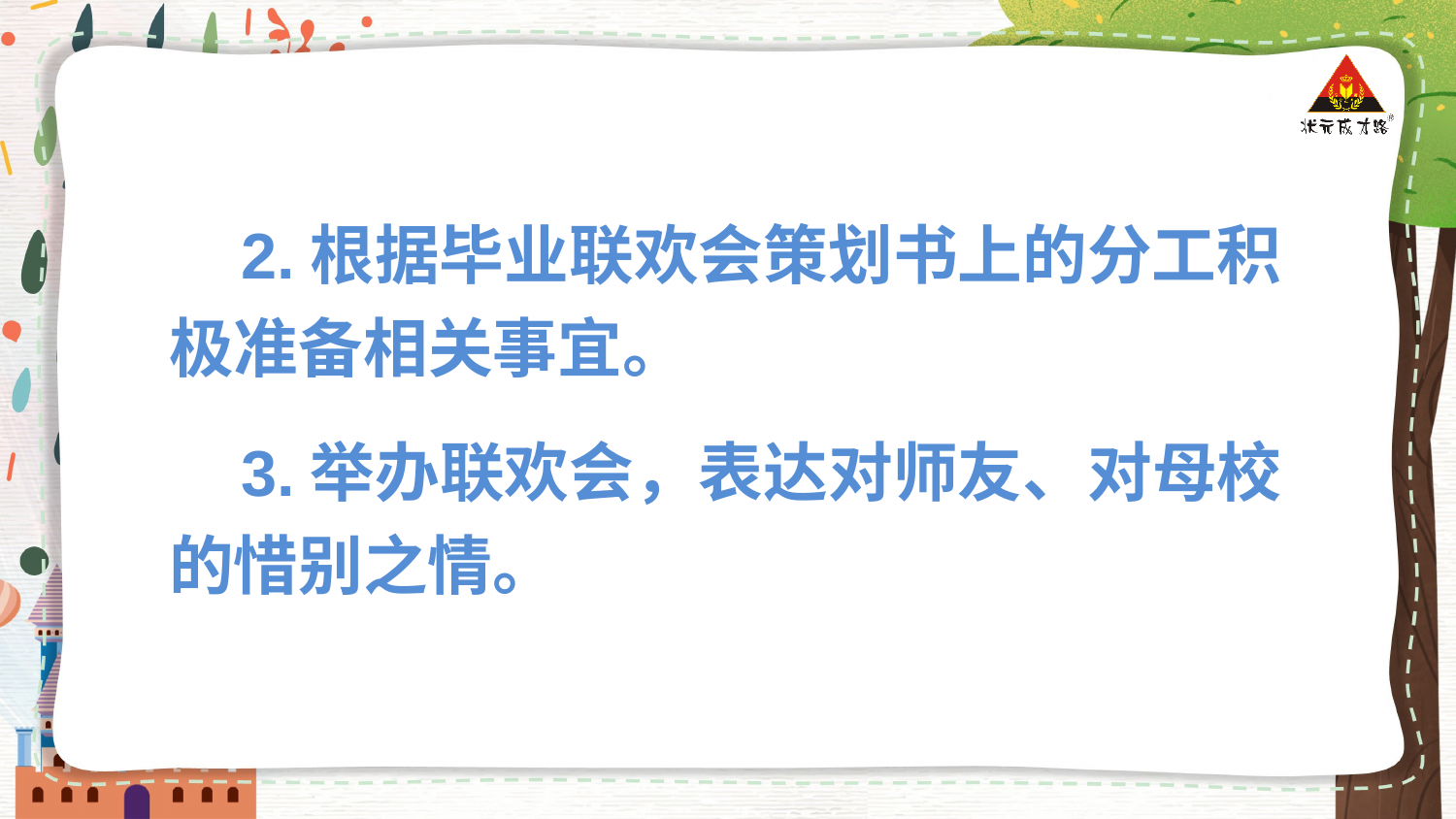

2.根据毕业联欢会策划书上的分工积极准备相关事宜。
    3.举办联欢会，表达对师友、对母校的惜别之情。